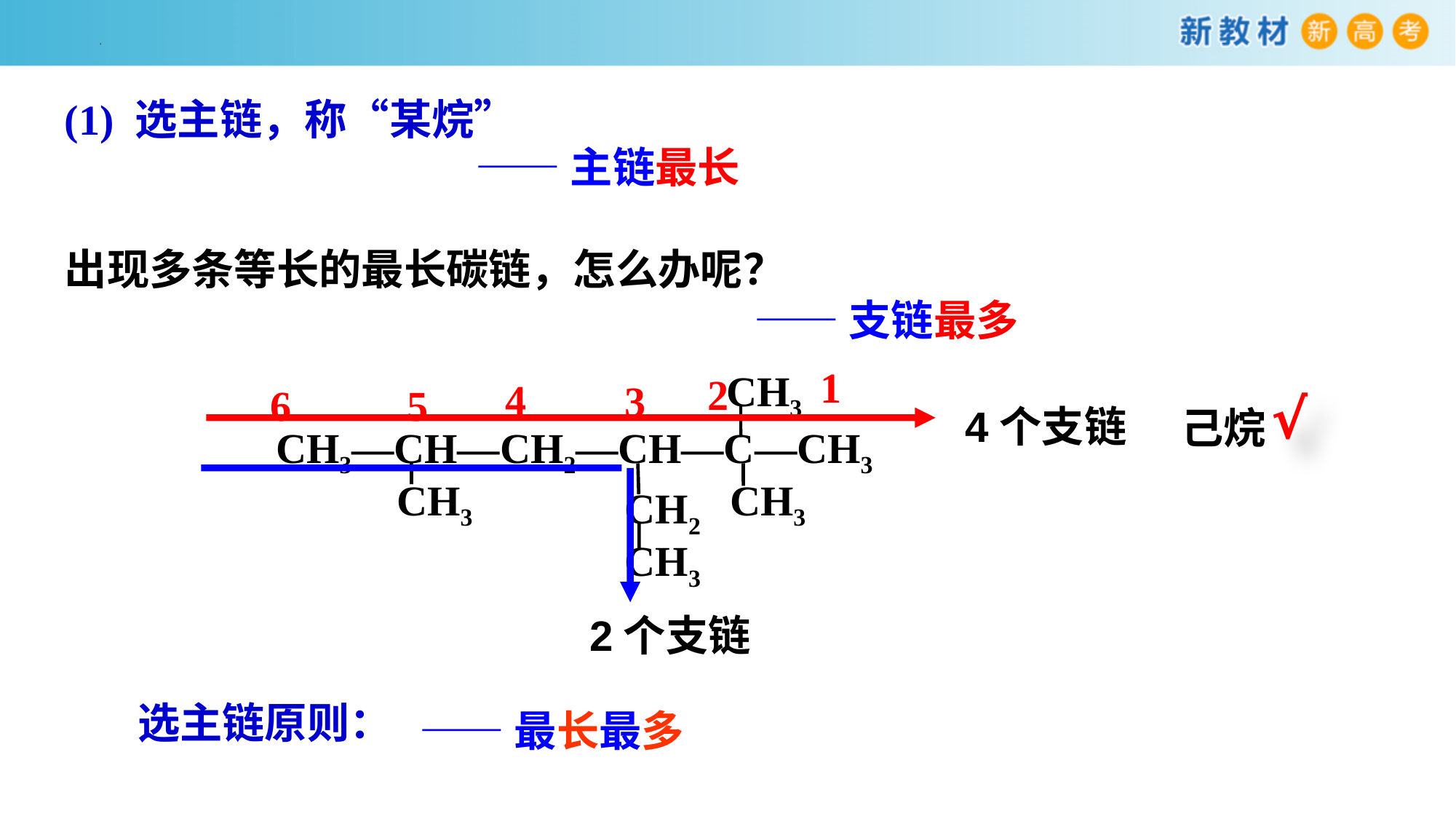

(1) 选主链，称“某烷”
——主链最长
出现多条等长的最长碳链，怎么办呢？
——支链最多
 CH3

CH3—CH—CH2—CH—C—CH3

CH3
CH3
CH2

CH3
1
2
4
3
6           5
√
4个支链
己烷

2个支链
选主链原则：
——最长最多